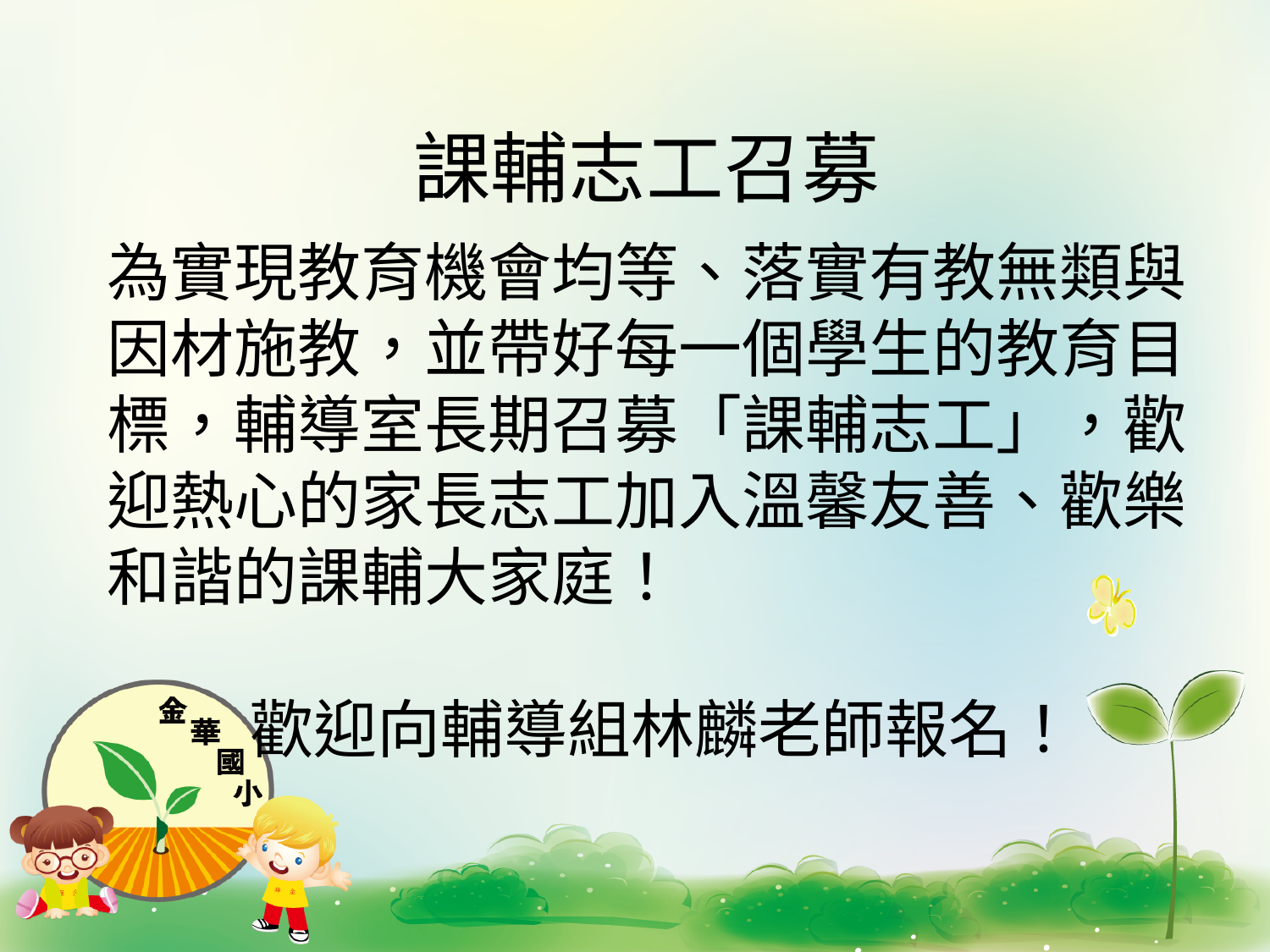

# 課輔志工召募
為實現教育機會均等、落實有教無類與因材施教，並帶好每一個學生的教育目標，輔導室長期召募「課輔志工」，歡迎熱心的家長志工加入溫馨友善、歡樂和諧的課輔大家庭！

         歡迎向輔導組林麟老師報名！